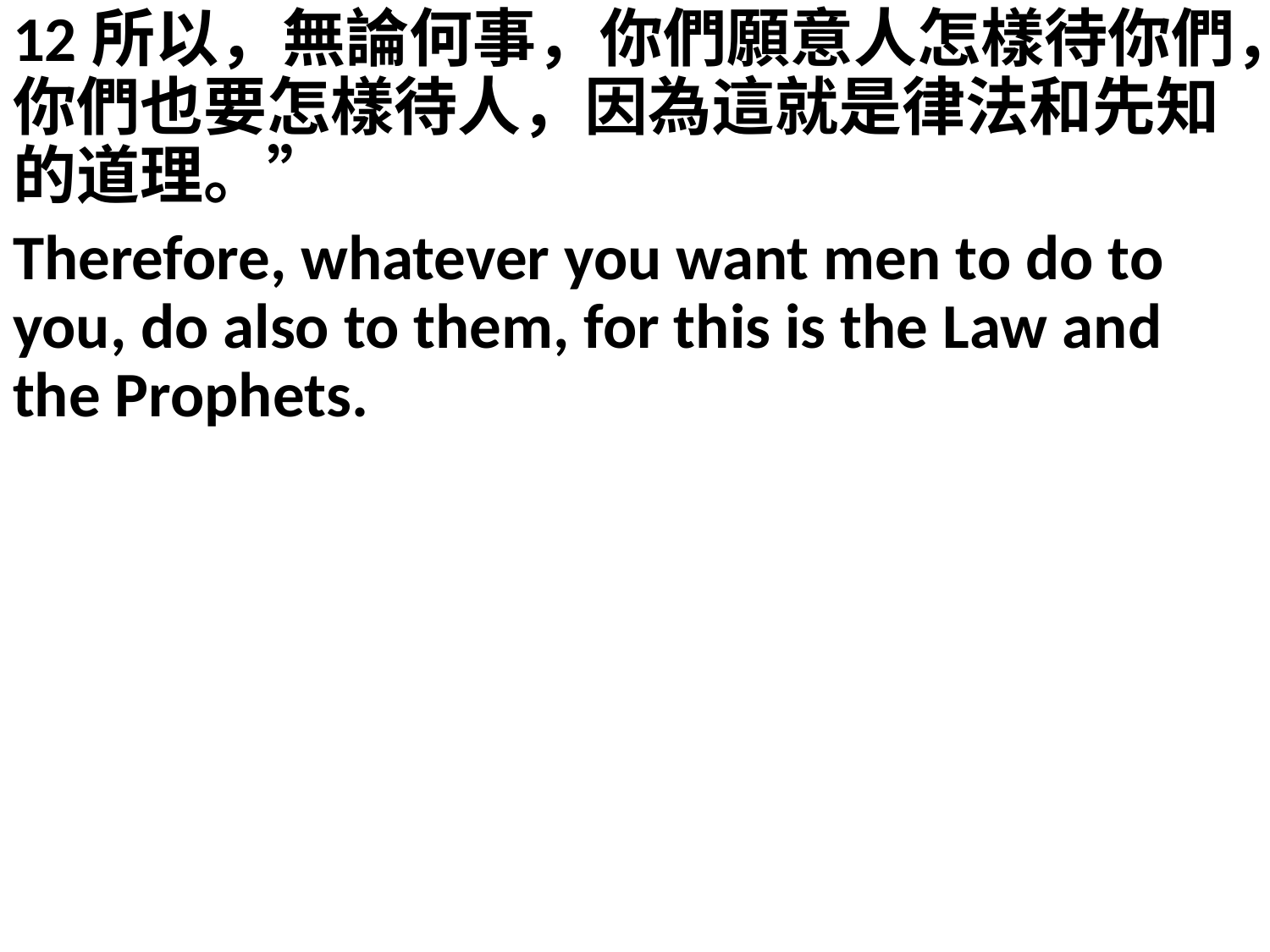

12所以，無論何事，你們願意人怎樣待你們，你們也要怎樣待人，因為這就是律法和先知的道理。”
Therefore, whatever you want men to do to you, do also to them, for this is the Law and the Prophets.